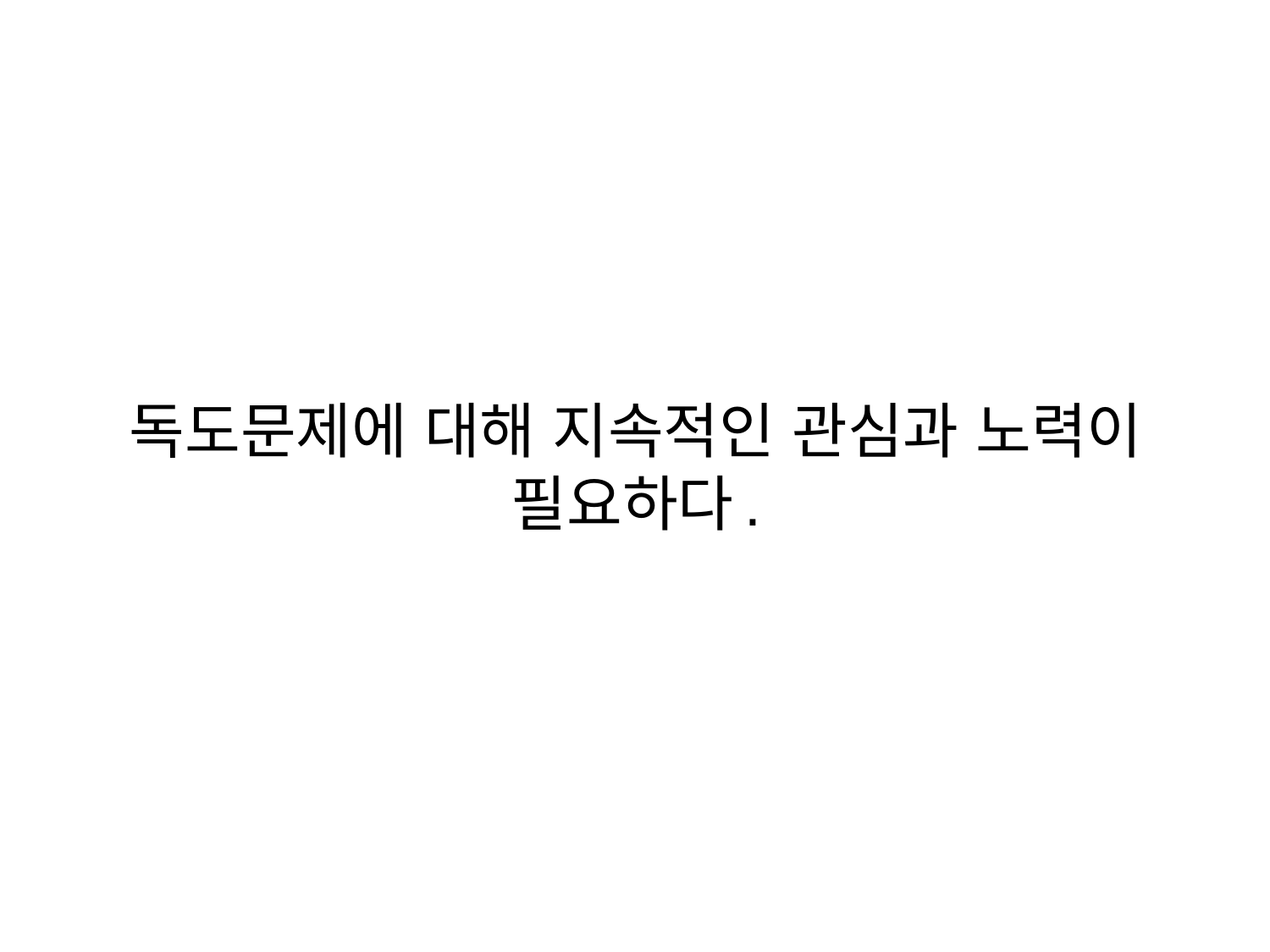

# 독도문제에 대해 지속적인 관심과 노력이 필요하다.